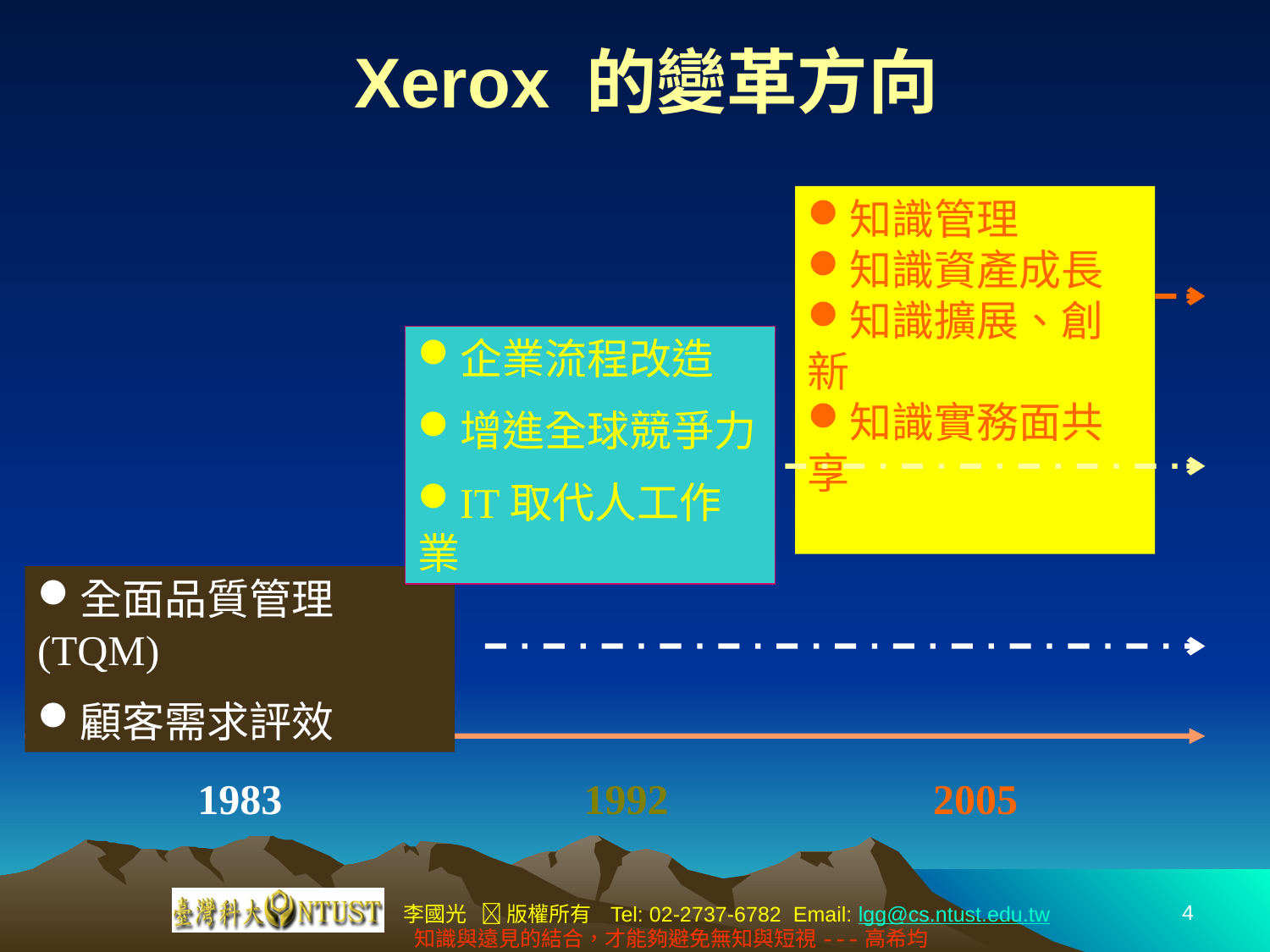

# Xerox 的變革方向
知識管理
知識資產成長
知識擴展、創新
知識實務面共享

企業流程改造
增進全球競爭力
IT取代人工作業

全面品質管理(TQM)
顧客需求評效

1983             	1992	                         2005
4